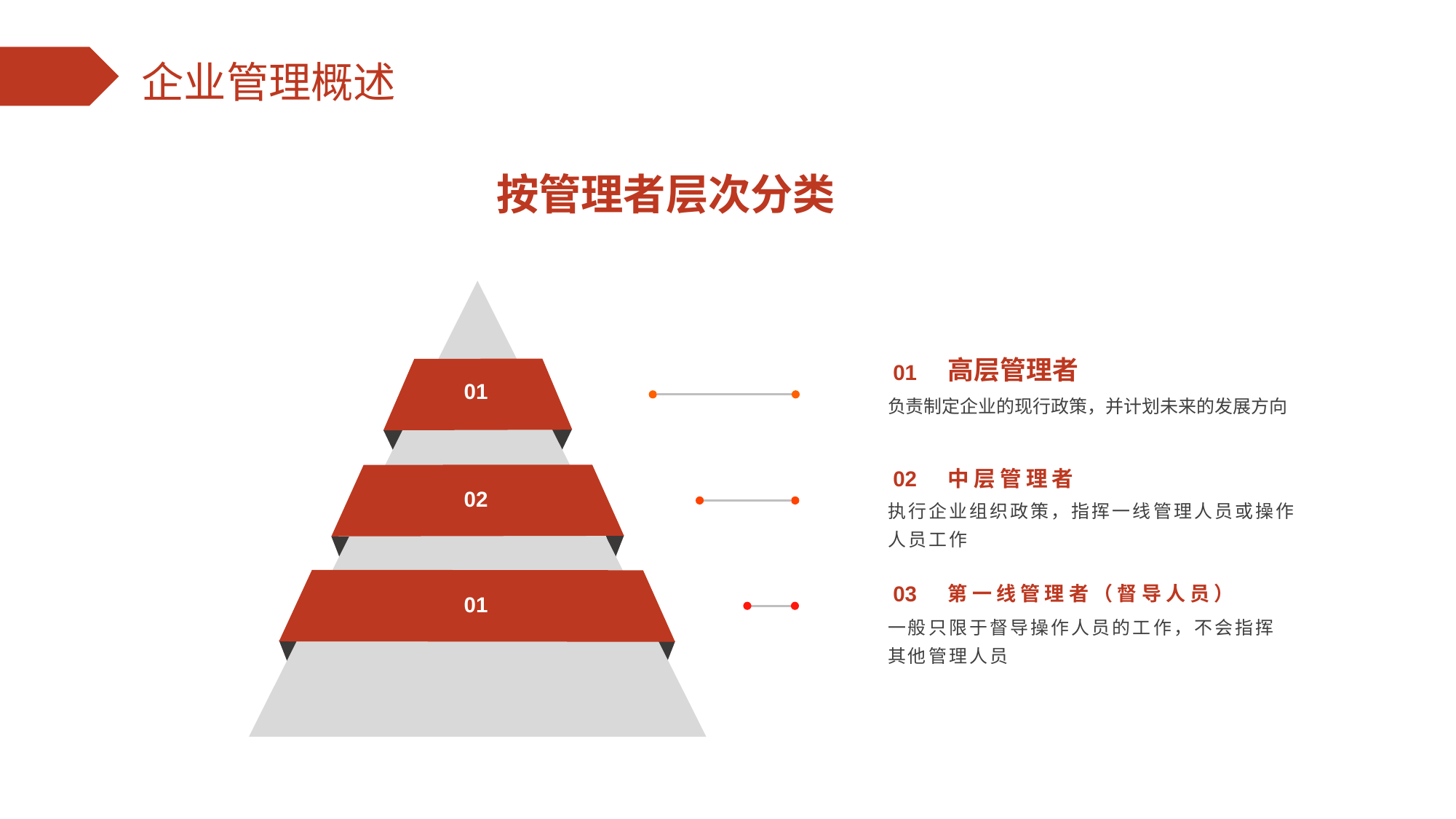

按管理者层次分类

01
高层管理者

01
负责制定企业的现行政策，并计划未来的发展方向

中层管理者
02

02
执行企业组织政策，指挥一线管理人员或操作人员工作

第一线管理者（督导人员）
03

01

一般只限于督导操作人员的工作，不会指挥其他管理人员